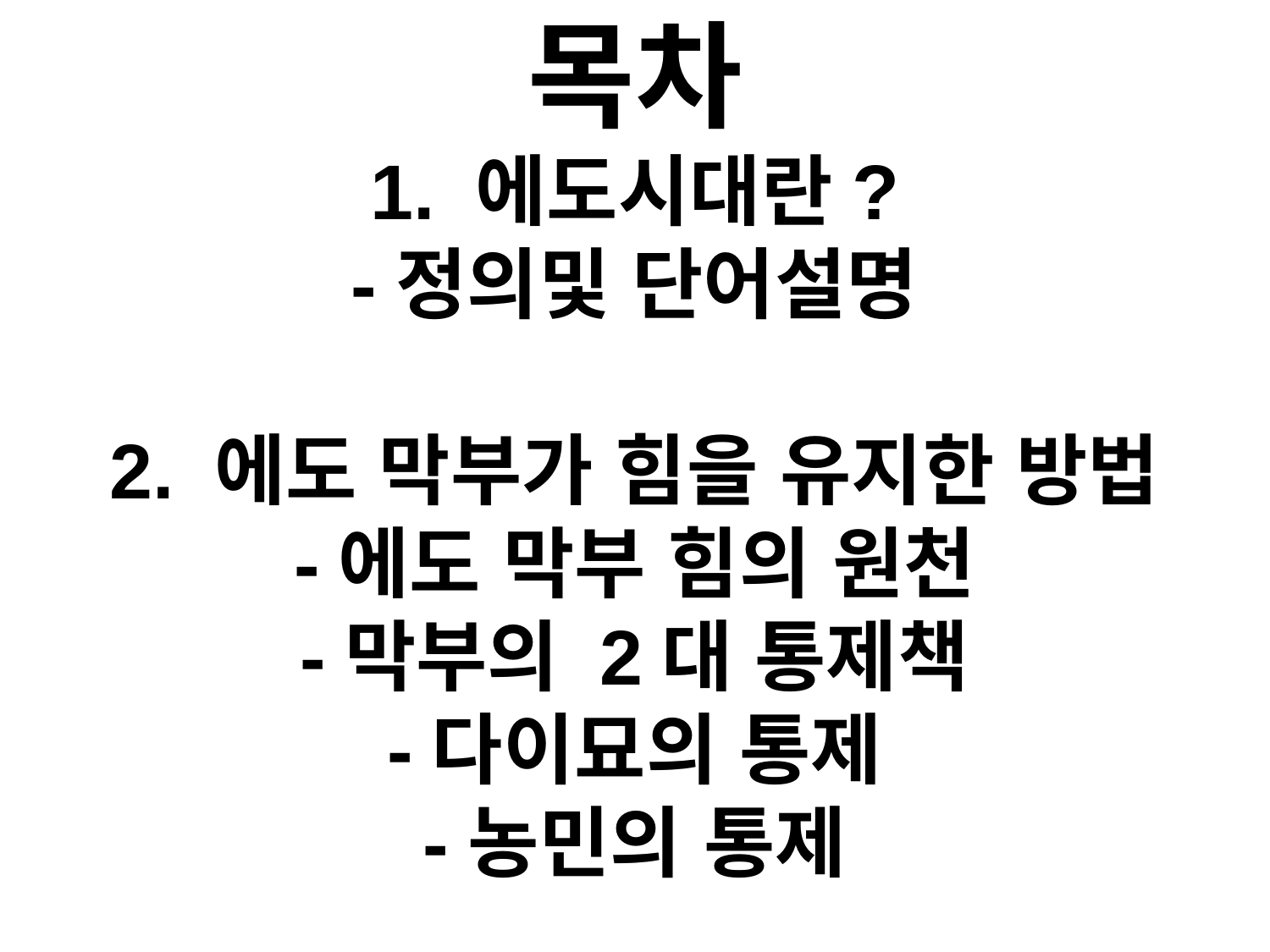

목차
1. 에도시대란?
-정의및 단어설명

2. 에도 막부가 힘을 유지한 방법
-에도 막부 힘의 원천
-막부의 2대 통제책
-다이묘의 통제
-농민의 통제